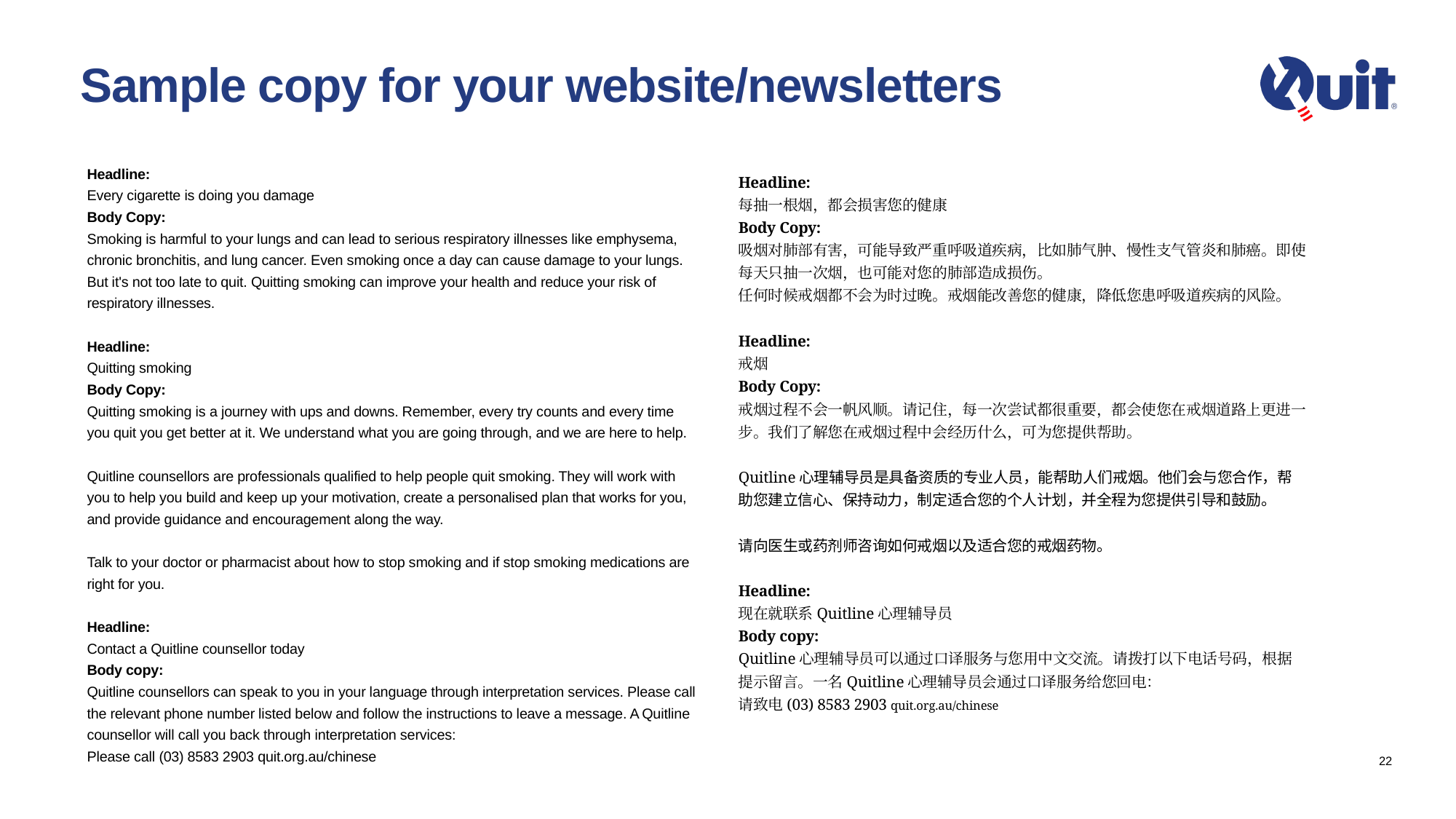

# Sample copy for your website/newsletters
Headline:
Every cigarette is doing you damage
Body Copy:
Smoking is harmful to your lungs and can lead to serious respiratory illnesses like emphysema, chronic bronchitis, and lung cancer. Even smoking once a day can cause damage to your lungs.
But it's not too late to quit. Quitting smoking can improve your health and reduce your risk of respiratory illnesses.

Headline:
Quitting smoking
Body Copy:
Quitting smoking is a journey with ups and downs. Remember, every try counts and every time you quit you get better at it. We understand what you are going through, and we are here to help.

Quitline counsellors are professionals qualified to help people quit smoking. They will work with you to help you build and keep up your motivation, create a personalised plan that works for you, and provide guidance and encouragement along the way.

Talk to your doctor or pharmacist about how to stop smoking and if stop smoking medications are right for you.

Headline:
Contact a Quitline counsellor today
Body copy:
Quitline counsellors can speak to you in your language through interpretation services. Please call the relevant phone number listed below and follow the instructions to leave a message. A Quitline counsellor will call you back through interpretation services:
Please call (03) 8583 2903 quit.org.au/chinese

Headline:
每抽一根烟，都会损害您的健康
Body Copy:
吸烟对肺部有害，可能导致严重呼吸道疾病，比如肺气肿、慢性支气管炎和肺癌。即使每天只抽一次烟，也可能对您的肺部造成损伤。
任何时候戒烟都不会为时过晚。戒烟能改善您的健康，降低您患呼吸道疾病的风险。

Headline:
戒烟
Body Copy:
戒烟过程不会一帆风顺。请记住，每一次尝试都很重要，都会使您在戒烟道路上更进一步。我们了解您在戒烟过程中会经历什么，可为您提供帮助。

Quitline心理辅导员是具备资质的专业人员，能帮助人们戒烟。他们会与您合作，帮助您建立信心、保持动力，制定适合您的个人计划，并全程为您提供引导和鼓励。

请向医生或药剂师咨询如何戒烟以及适合您的戒烟药物。

Headline:
现在就联系Quitline心理辅导员
Body copy:
Quitline心理辅导员可以通过口译服务与您用中文交流。请拨打以下电话号码，根据提示留言。一名Quitline心理辅导员会通过口译服务给您回电：
请致电(03) 8583 2903 quit.org.au/chinese
22